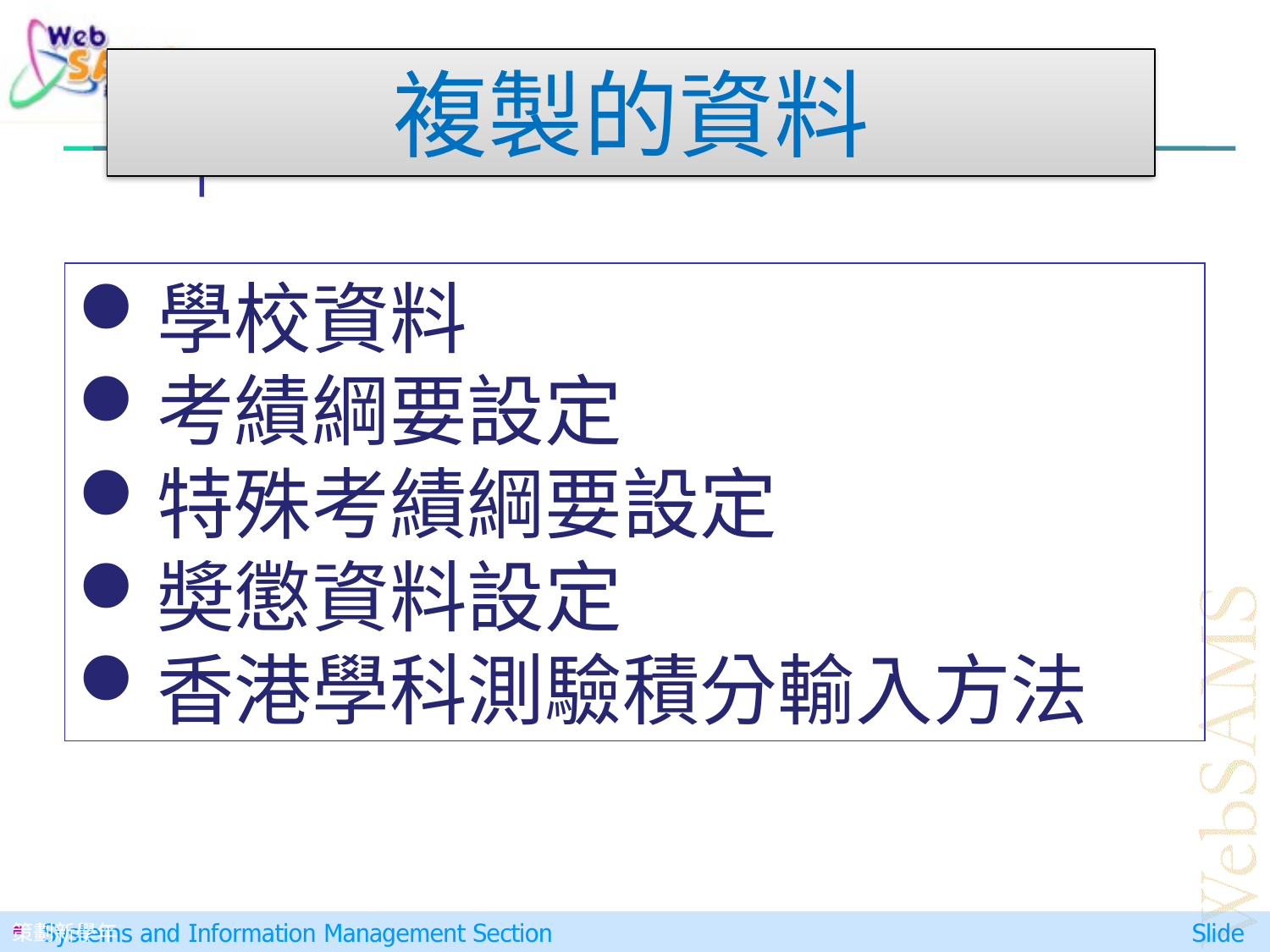

複製的資料
學校資料
考績綱要設定
特殊考績綱要設定
奬懲資料設定
香港學科測驗積分輸入方法
策劃新學年